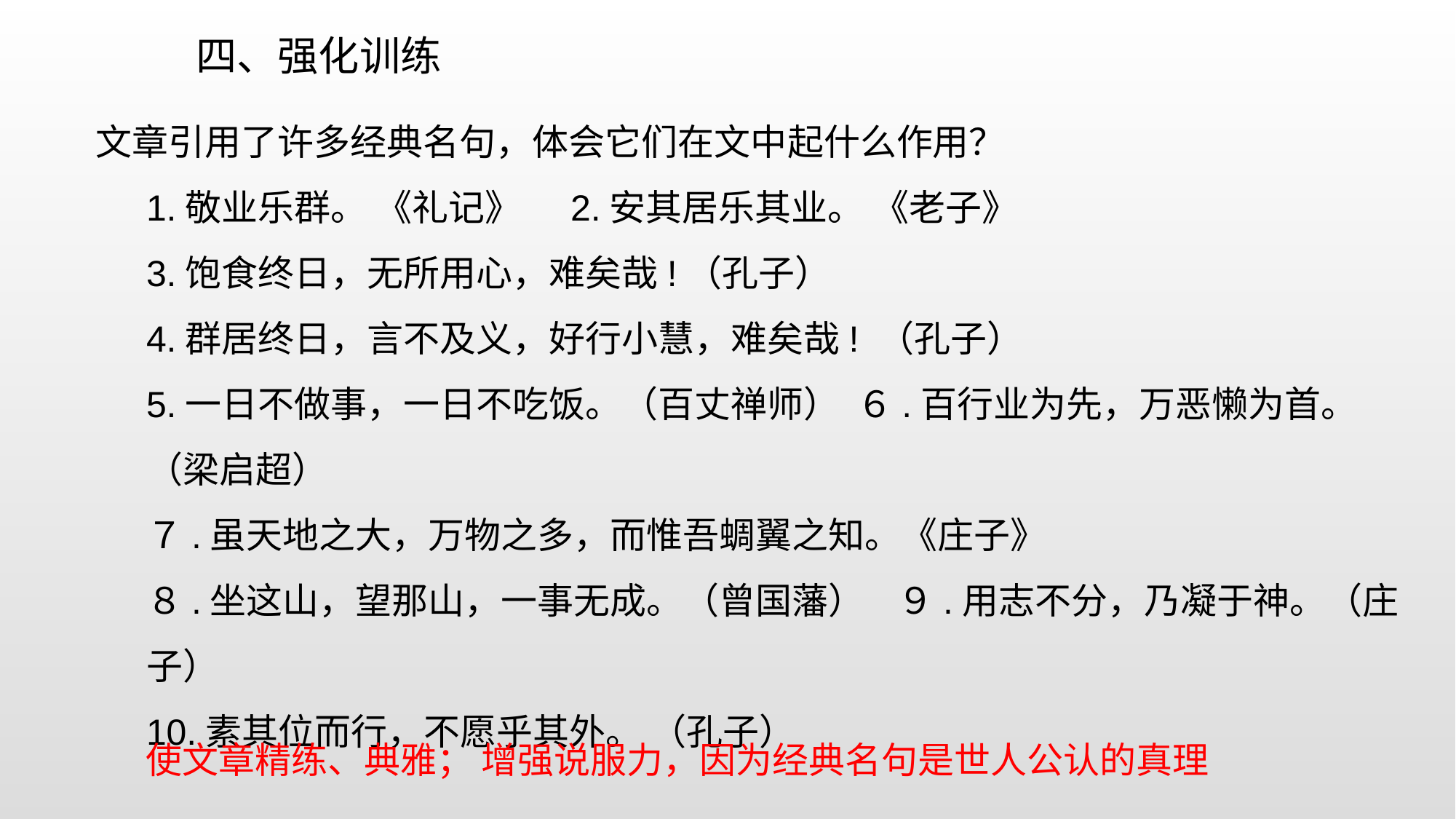

四、强化训练

     文章引用了许多经典名句，体会它们在文中起什么作用？
1.敬业乐群。 《礼记》     2.安其居乐其业。 《老子》
3.饱食终日，无所用心，难矣哉!（孔子）
4.群居终日，言不及义，好行小慧，难矣哉! （孔子）
5.一日不做事，一日不吃饭。（百丈禅师）  ６.百行业为先，万恶懒为首。（梁启超）
７.虽天地之大，万物之多，而惟吾蜩翼之知。《庄子》
８.坐这山，望那山，一事无成。（曾国藩）    ９.用志不分，乃凝于神。（庄子）
10.素其位而行，不愿乎其外。 （孔子）
使文章精练、典雅； 增强说服力，因为经典名句是世人公认的真理